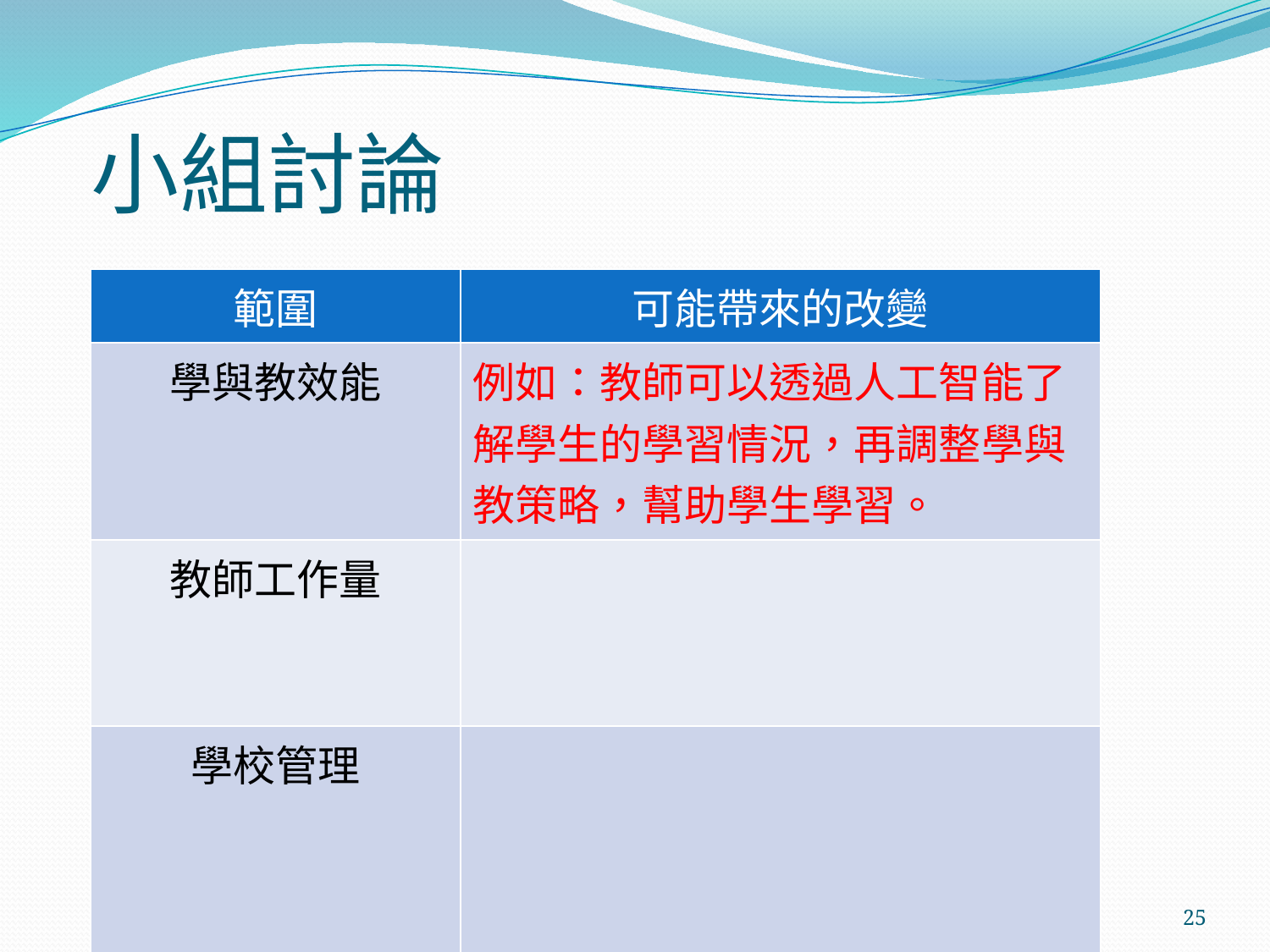

# 小組討論
| 範圍 | 可能帶來的改變 |
| --- | --- |
| 學與教效能 | 例如：教師可以透過人工智能了解學生的學習情況，再調整學與教策略，幫助學生學習。 |
| 教師工作量 |  |
| 學校管理 |  |
25